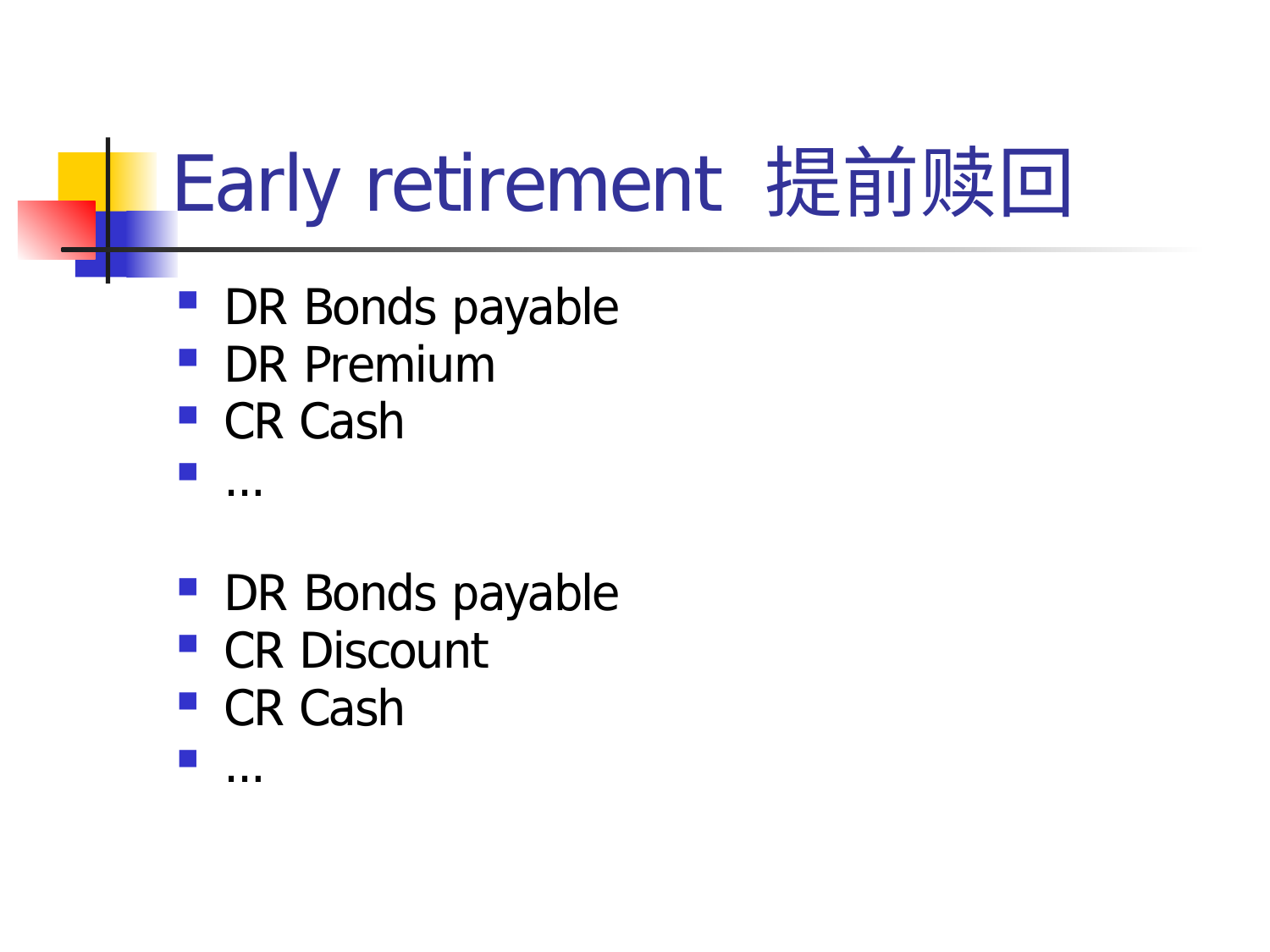

# Early retirement 提前赎回
DR Bonds payable
DR Premium
CR Cash
…

DR Bonds payable
CR Discount
CR Cash
…